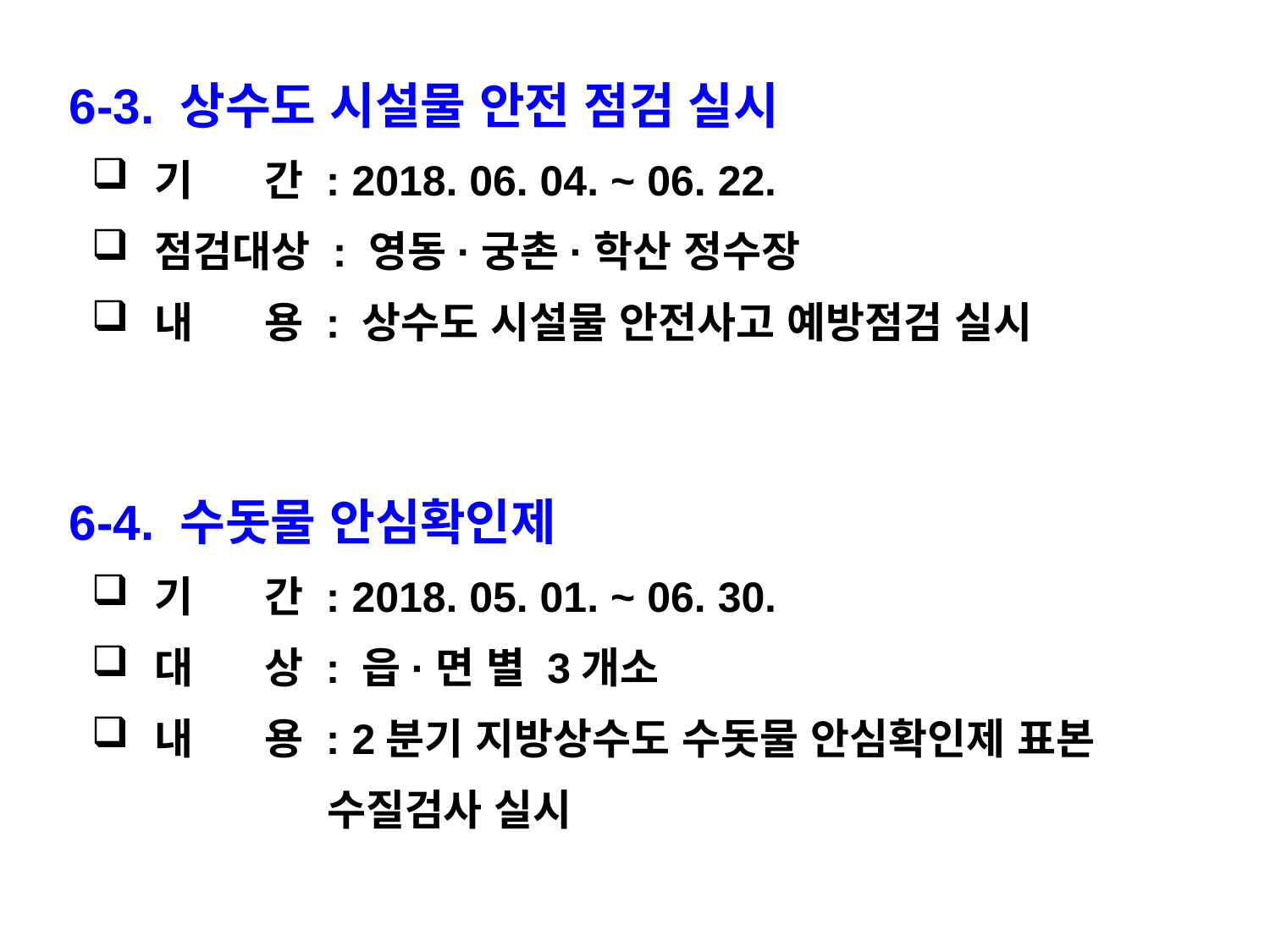

6-3. 상수도 시설물 안전 점검 실시
기      간 : 2018. 06. 04. ~ 06. 22.
점검대상 : 영동·궁촌·학산 정수장
내      용 : 상수도 시설물 안전사고 예방점검 실시

   6-4. 수돗물 안심확인제
기      간 : 2018. 05. 01. ~ 06. 30.
대      상 : 읍·면 별 3개소
내      용 : 2분기 지방상수도 수돗물 안심확인제 표본
                   수질검사 실시